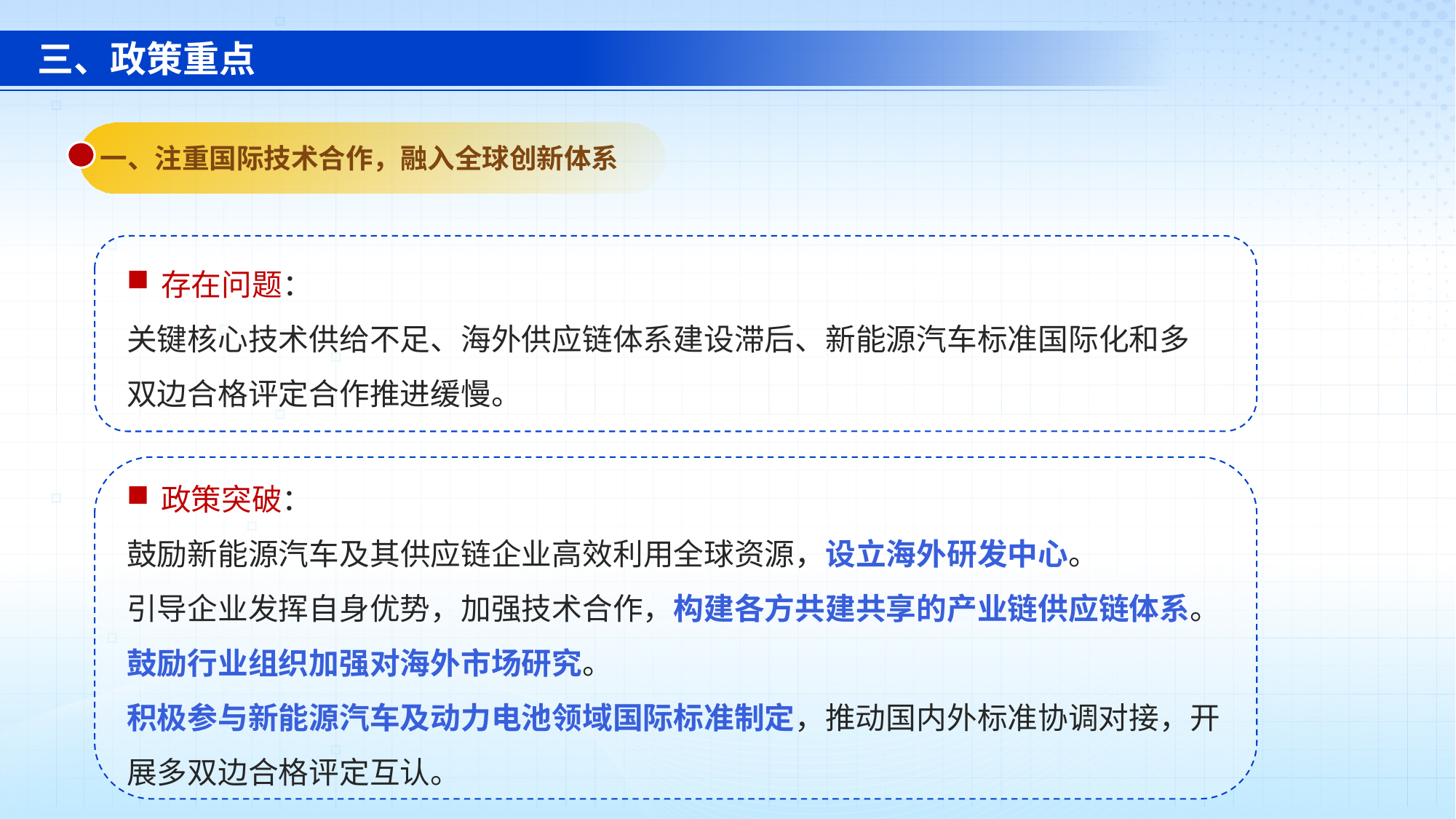

三、政策重点

一、注重国际技术合作，融入全球创新体系

存在问题：
关键核心技术供给不足、海外供应链体系建设滞后、新能源汽车标准国际化和多双边合格评定合作推进缓慢。

政策突破：
鼓励新能源汽车及其供应链企业高效利用全球资源，设立海外研发中心。
引导企业发挥自身优势，加强技术合作，构建各方共建共享的产业链供应链体系。
鼓励行业组织加强对海外市场研究。
积极参与新能源汽车及动力电池领域国际标准制定，推动国内外标准协调对接，开展多双边合格评定互认。